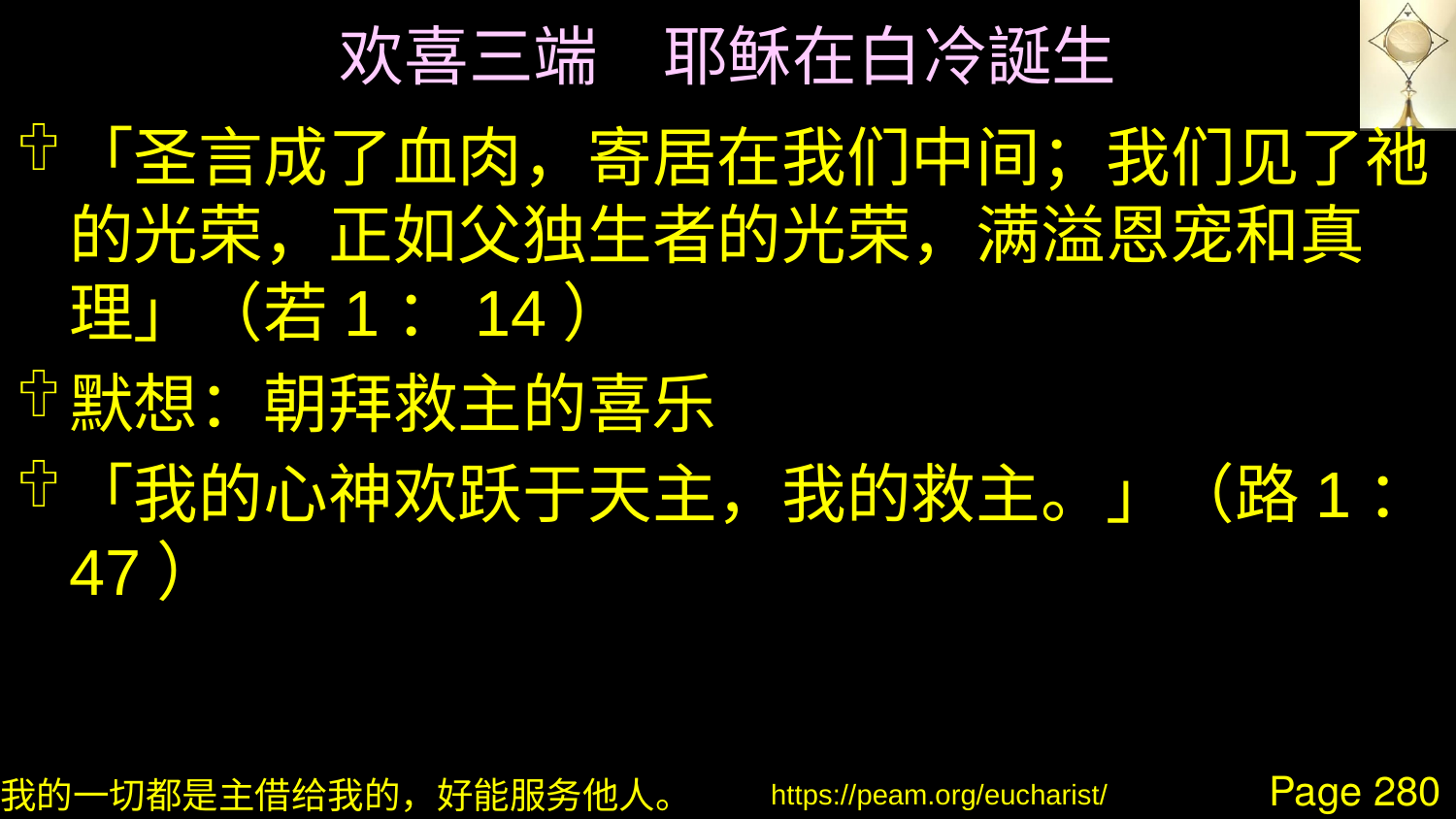

# 欢喜三端　耶稣在白冷誕生
「圣言成了血肉，寄居在我们中间；我们见了祂的光荣，正如父独生者的光荣，满溢恩宠和真理」（若1：14）
默想：朝拜救主的喜乐
「我的心神欢跃于天主，我的救主。」（路1：47）